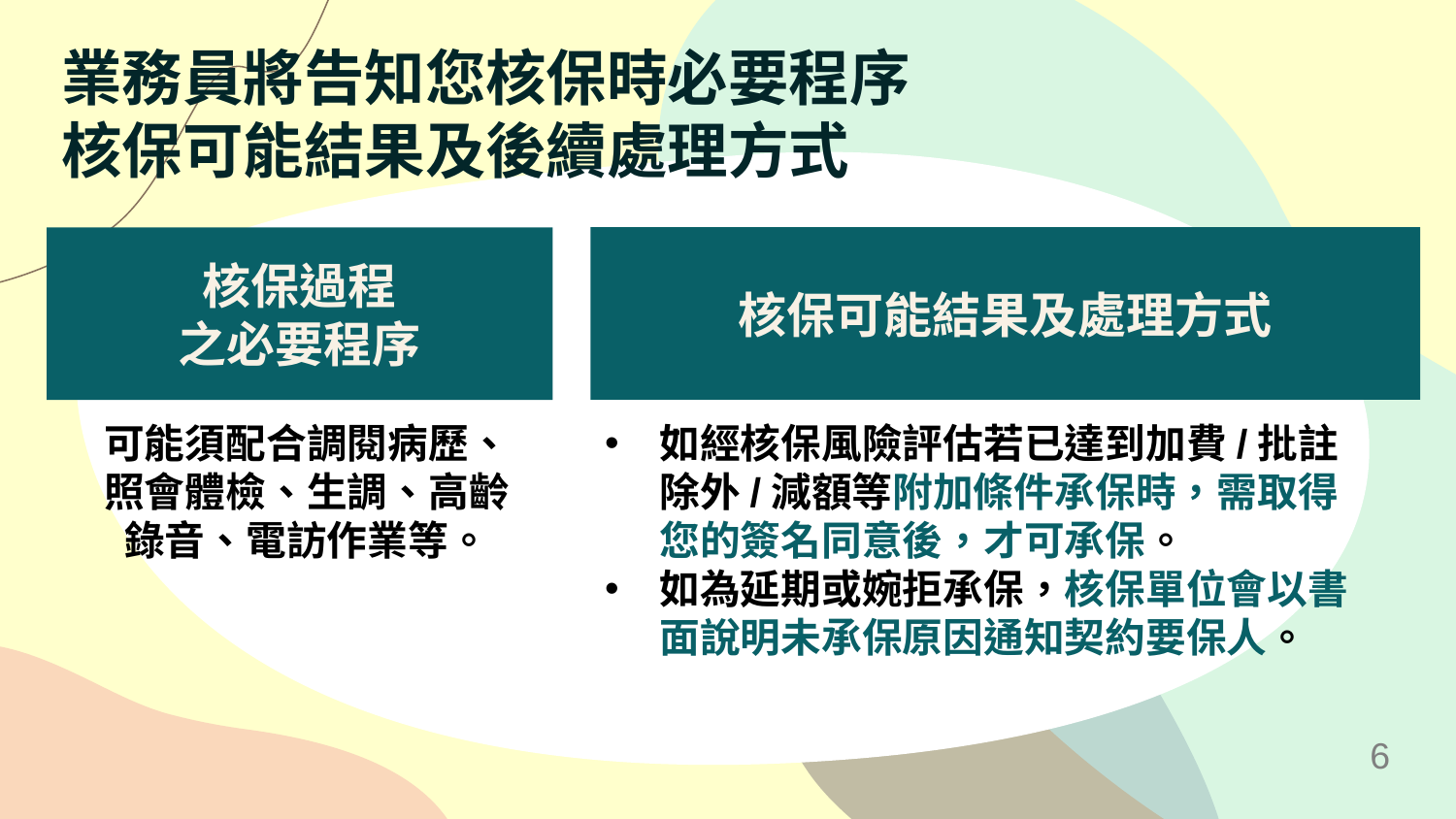

業務員將告知您核保時必要程序
核保可能結果及後續處理方式

核保可能結果及處理方式
核保過程
之必要程序
如經核保風險評估若已達到加費/批註除外/減額等附加條件承保時，需取得您的簽名同意後，才可承保。
如為延期或婉拒承保，核保單位會以書面說明未承保原因通知契約要保人。
可能須配合調閱病歷、照會體檢、生調、高齡錄音、電訪作業等。
6